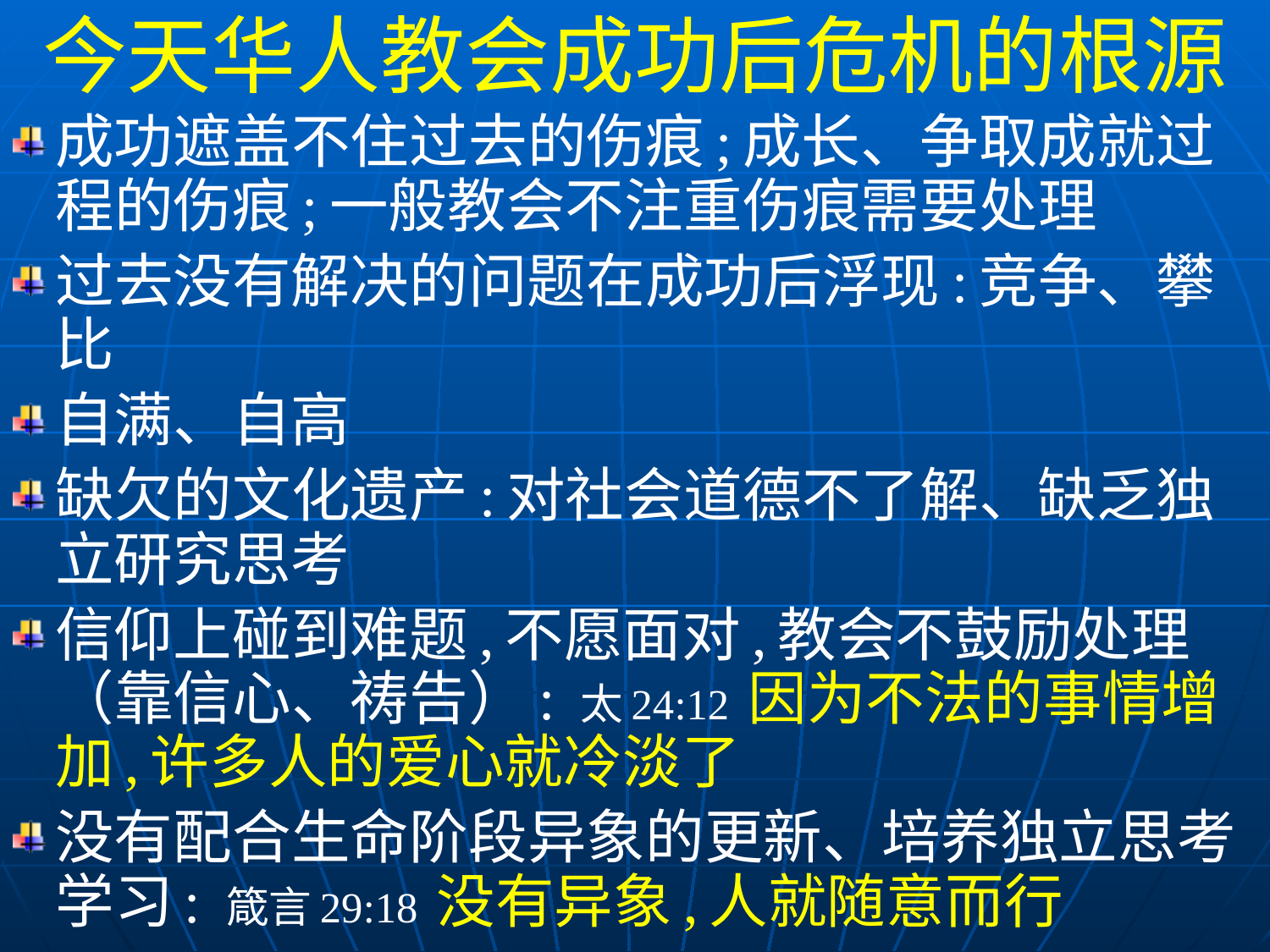

今天华人教会成功后危机的根源
成功遮盖不住过去的伤痕;成长、争取成就过程的伤痕;一般教会不注重伤痕需要处理
过去没有解决的问题在成功后浮现:竞争、攀比
自满、自高
缺欠的文化遗产:对社会道德不了解、缺乏独立研究思考
信仰上碰到难题,不愿面对,教会不鼓励处理（靠信心、祷告）: 太24:12 因为不法的事情增加,许多人的爱心就冷淡了
没有配合生命阶段异象的更新、培养独立思考学习: 箴言29:18 没有异象,人就随意而行